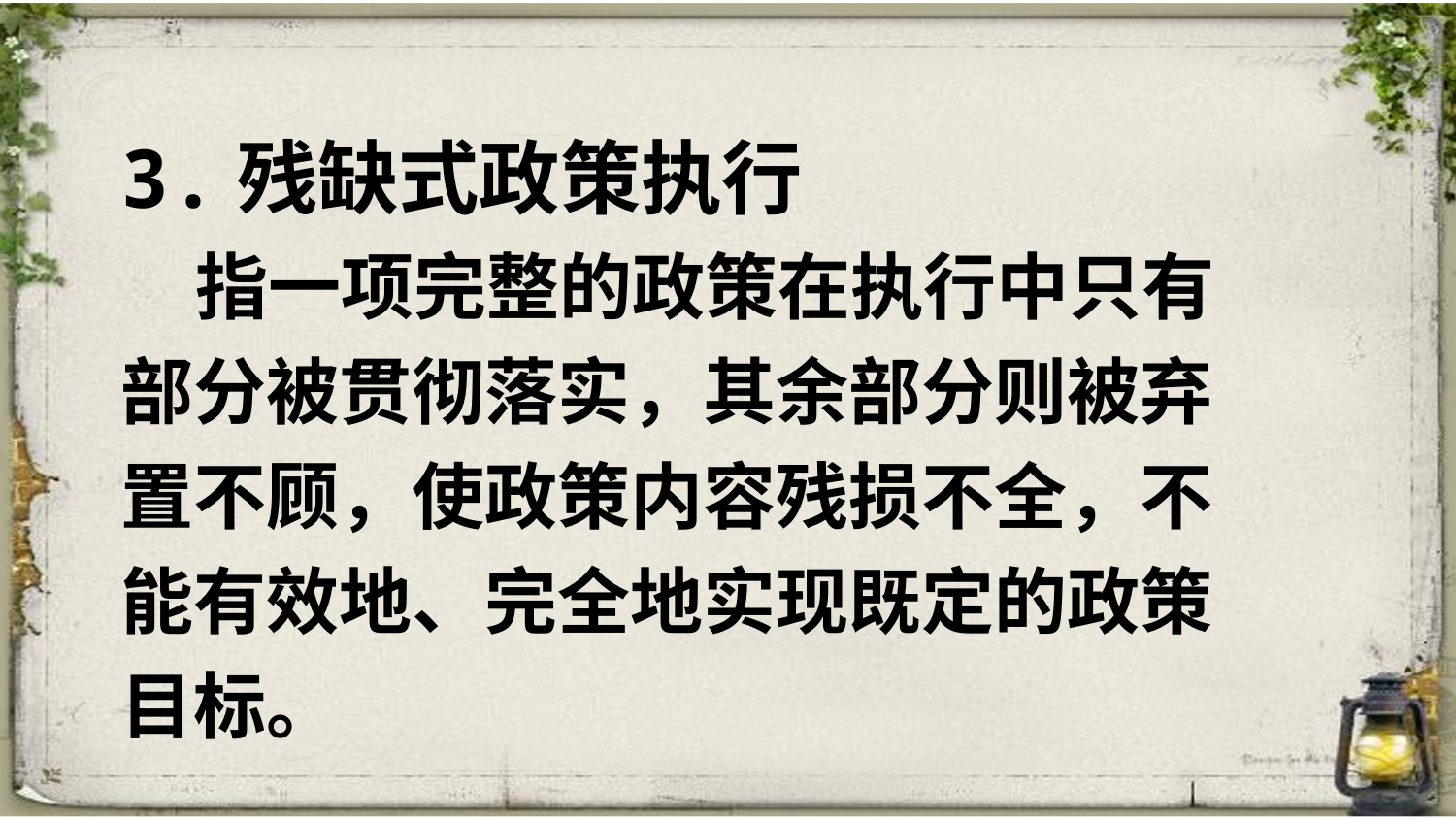

3.残缺式政策执行
    指一项完整的政策在执行中只有部分被贯彻落实，其余部分则被弃置不顾，使政策内容残损不全，不能有效地、完全地实现既定的政策目标。